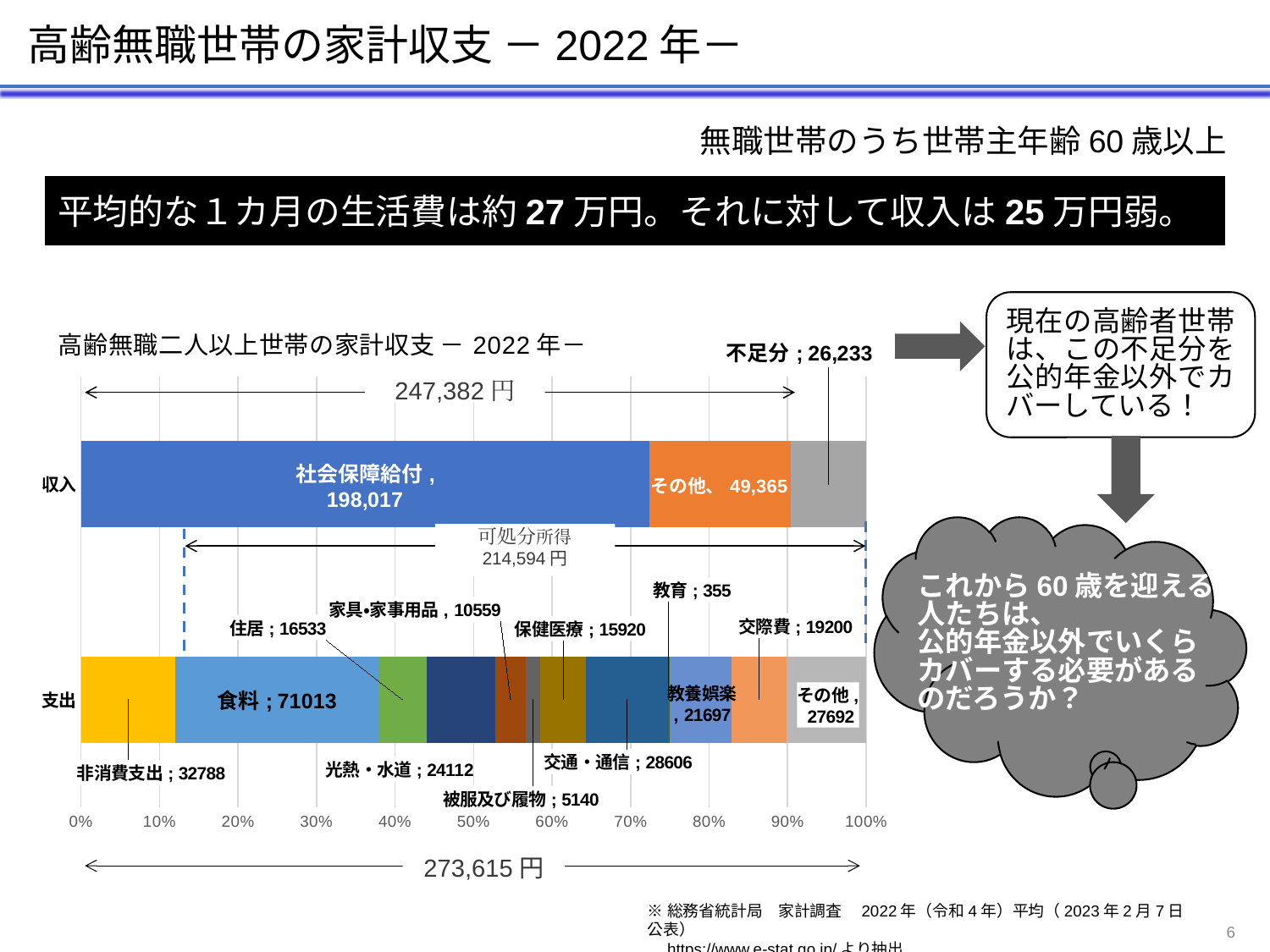

高齢無職世帯の家計収支 －2022年－
無職世帯のうち世帯主年齢60歳以上
平均的な１カ月の生活費は約27万円。それに対して収入は25万円弱。
現在の高齢者世帯は、この不足分を公的年金以外でカバーしている！

### Chart: 高齢無職二人以上世帯の家計収支 －2022年－

| Category | 社会保障給付 | その他 | 不足分 | 非消費支出 | 食料 | 住居 | 光熱・水道 | 家具・家事用品 | 被服及び履物 | 保健医療 | 交通・通信 | 教育 | 教養娯楽 | 交際費 | その他 |
|---|---|---|---|---|---|---|---|---|---|---|---|---|---|---|---|
| 支出 | None | None | None | 32788.0 | 71013.0 | 16533.0 | 24112.0 | 10559.0 | 5140.0 | 15920.0 | 28606.0 | 355.0 | 21697.0 | 19200.0 | 27692.0 |
| 収入 | 198017.0 | 49365.0 | 26233.0 | None | None | None | None | None | None | None | None | None | None | None | None |
247,382円

これから60歳を迎える人たちは、
公的年金以外でいくらカバーする必要があるのだろうか？
可処分所得
214,594円
273,615円
※総務省統計局　家計調査　2022年（令和4年）平均（2023年2月7日公表）
　https://www.e-stat.go.jp/より抽出
6